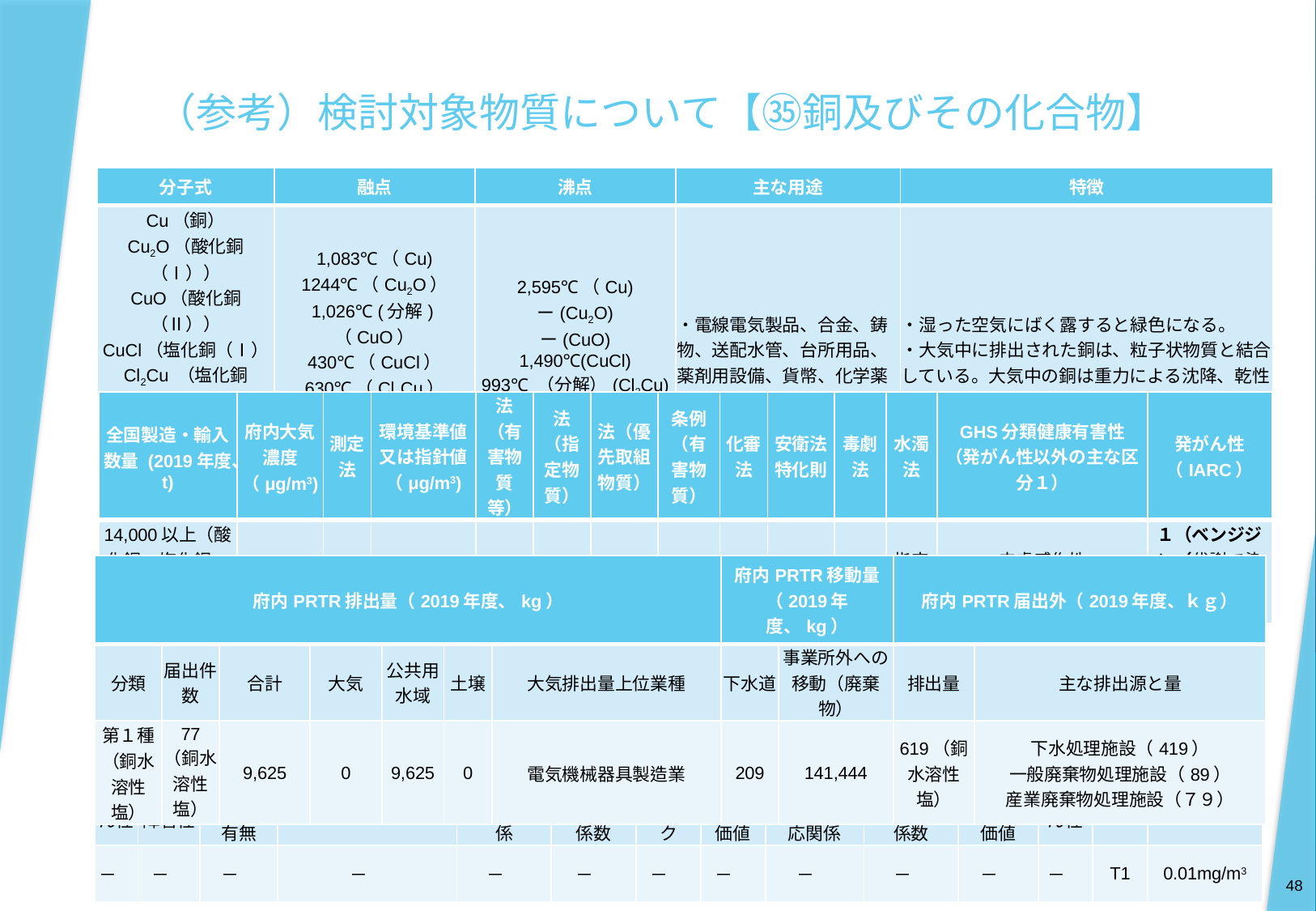

# （参考）検討対象物質について【㉟銅及びその化合物】
| 分子式 | 融点 | 沸点 | 主な用途 | 特徴 |
| --- | --- | --- | --- | --- |
| Cu（銅） Cu2O（酸化銅（Ⅰ）） CuO（酸化銅（Ⅱ）） CuCl（塩化銅（Ⅰ） Cl2Cu （塩化銅（Ⅱ）） CCuN（シアン化銅） CuSO4（硫酸銅） 等 | 1,083℃（Cu) 1244℃（Cu2O） 1,026℃ (分解)（CuO） 430℃（CuCl） 630℃（Cl2Cu） 474℃（CCuN） 560℃ (分解)（CuSO4） | 2,595℃（Cu) ー(Cu2O) ー(CuO) 1,490℃(CuCl) 993℃ （分解）(Cl2Cu) 分解(CCuN) 650℃ （分解）(CuSO4) | ・電線電気製品、合金、鋳物、送配水管、台所用品、薬剤用設備、貨幣、化学薬品。 | ・湿った空気にばく露すると緑色になる。 ・大気中に排出された銅は、粒子状物質と結合している。大気中の銅は重力による沈降、乾性沈着や湿性沈着により除去される。 |
| 全国製造・輸入数量 (2019年度、t) | 府内大気濃度（μg/m3) | 測定法 | 環境基準値又は指針値（μg/m3) | 法（有害物質等） | 法（指定物質） | 法（優先取組物質） | 条例（有害物質） | 化審法 | 安衛法 特化則 | 毒劇法 | 水濁法 | GHS分類健康有害性（発がん性以外の主な区分１） | 発がん性 （IARC） |
| --- | --- | --- | --- | --- | --- | --- | --- | --- | --- | --- | --- | --- | --- |
| 14,000以上（酸化銅、塩化銅、硫酸銅、硫化銅等） | 0.02 | 〇 | － | － | － | － | 〇 | － | － | － | 指定物質 | 皮膚感作性 特定標的臓器毒性 | １（ベンジジン（代謝で染料から変化される）） |

| 府内PRTR排出量（2019年度、kg） |  |  |  |  |  |  | 府内PRTR移動量（2019年度、kg） |  | 府内PRTR届出外（2019年度、ｋｇ） |  |
| --- | --- | --- | --- | --- | --- | --- | --- | --- | --- | --- |
| 分類 | 届出件数 | 合計 | 大気 | 公共用水域 | 土壌 | 大気排出量上位業種 | 下水道 | 事業所外への移動（廃棄物） | 排出量 | 主な排出源と量 |
| 第１種（銅水溶性塩） | 77 （銅水溶性塩） | 9,625 | 0 | 9,625 | 0 | 電気機械器具製造業 | 209 | 141,444 | 619（銅水溶性塩） | 下水処理施設（419） 一般廃棄物処理施設（89） 産業廃棄物処理施設（７９） |
| 中央環境審議会での検討 |  |  |  |  |  |  |  |  |  |  | 条例制定時の検討 |  |  |
| --- | --- | --- | --- | --- | --- | --- | --- | --- | --- | --- | --- | --- | --- |
| 発がん性 | 遺伝子障害性 | 発がん性の閾値の有無 | 発がん性以外の有害性 | 発がん性の量ー反応関係 | 発がん性の不確実係数 | ユニットリスク | 発がん性の評価値 | 発がん性以外の量ー反応関係 | 発がん性以外の不確実係数 | 発がん性以外の評価値 | 発がん性 | 毒性 | 想定環境濃度 |
| － | － | － | － | － | － | － | － | － | － | － | － | T1 | 0.01mg/m3 |
48